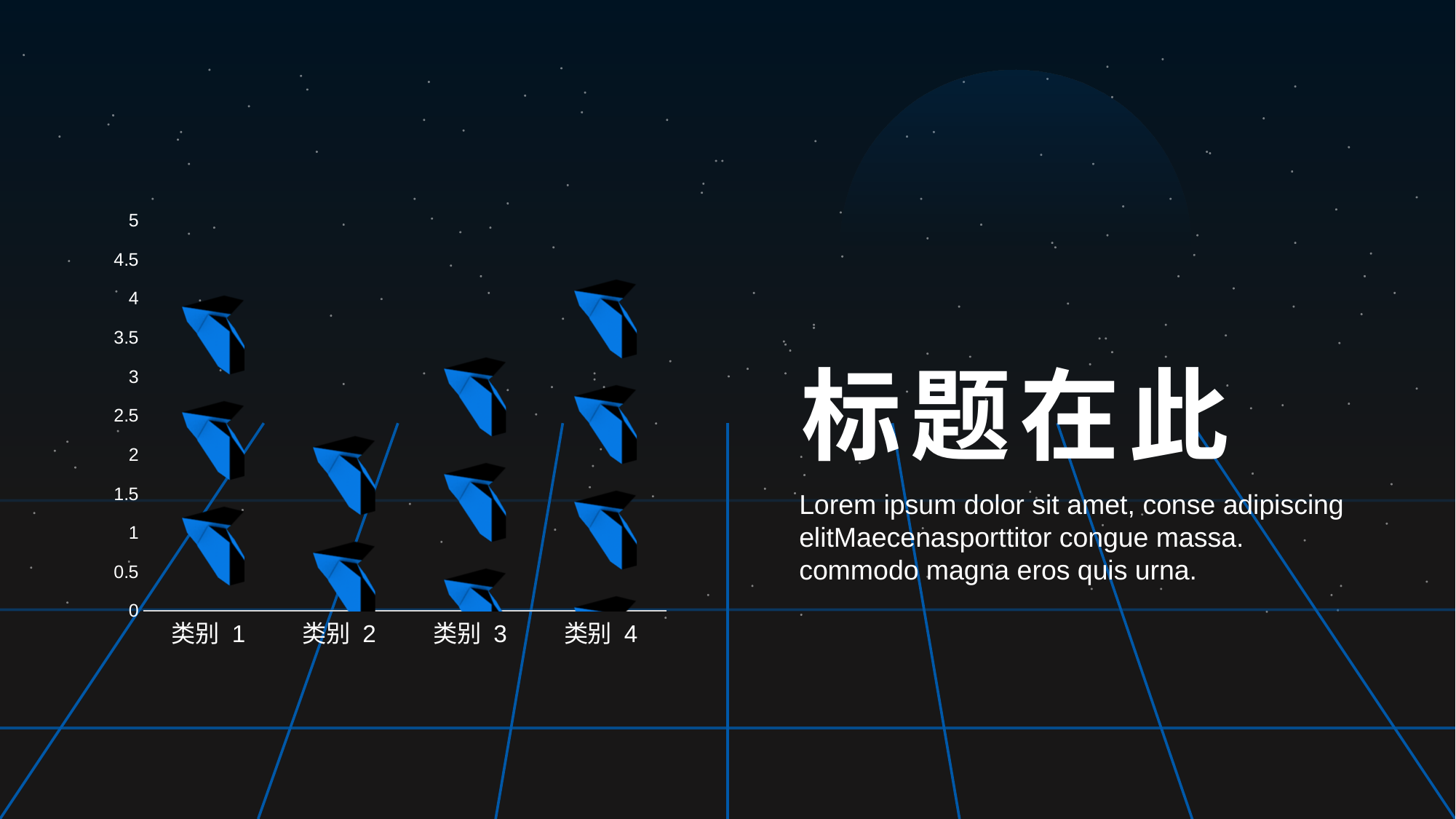

### Chart

| Category | 系列 1 |
|---|---|
| 类别 1 | 4.3 |
| 类别 2 | 2.5 |
| 类别 3 | 3.5 |
| 类别 4 | 4.5 |
标题在此
Lorem ipsum dolor sit amet, conse adipiscing elitMaecenasporttitor congue massa. commodo magna eros quis urna.